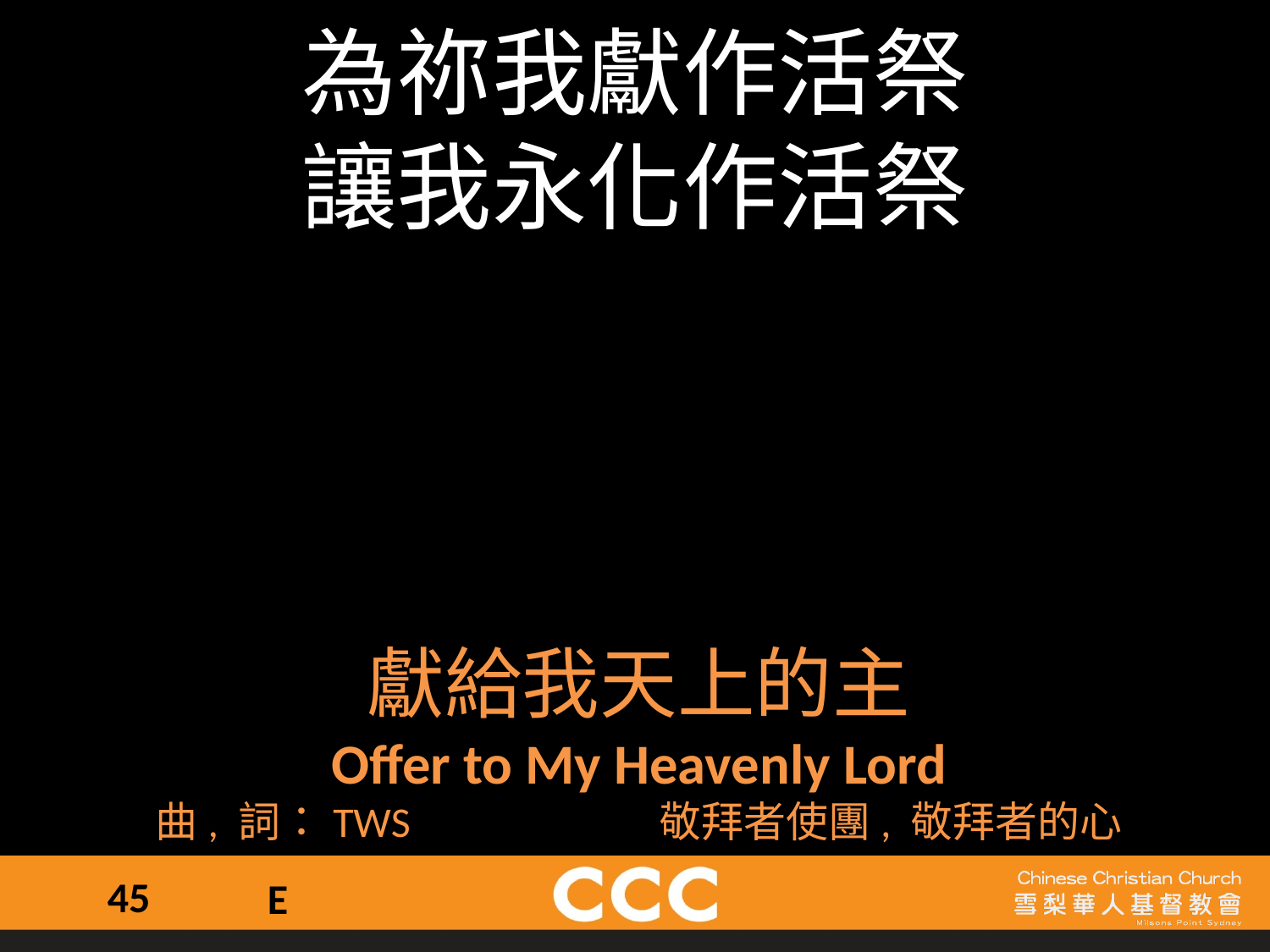

為祢我獻作活祭
讓我永化作活祭

獻給我天上的主
Offer to My Heavenly Lord
曲, 詞：TWS                         敬拜者使團, 敬拜者的心

45
E